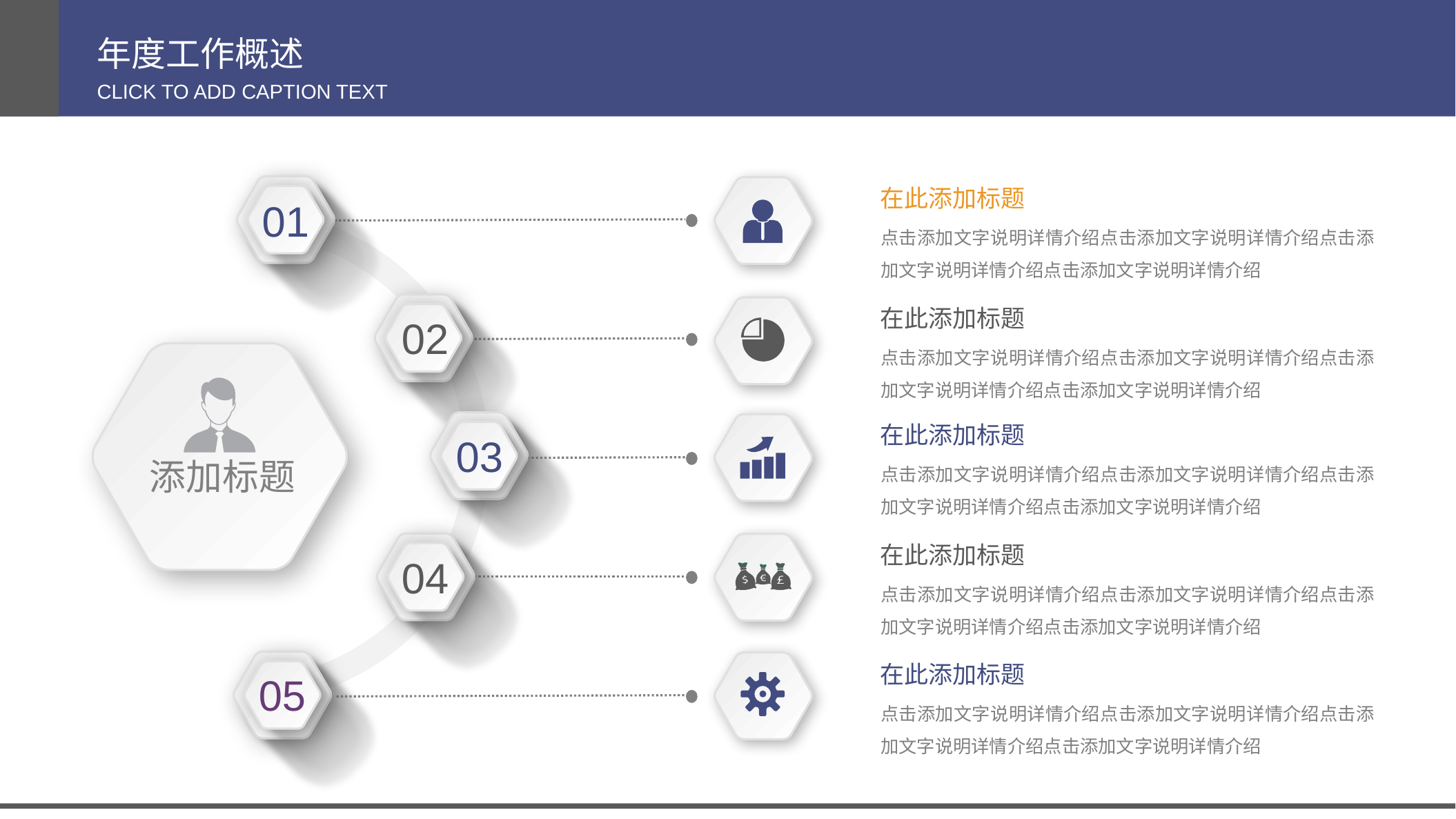

年度工作概述
CLICK TO ADD CAPTION TEXT

01

在此添加标题

点击添加文字说明详情介绍点击添加文字说明详情介绍点击添加文字说明详情介绍点击添加文字说明详情介绍

02

在此添加标题
点击添加文字说明详情介绍点击添加文字说明详情介绍点击添加文字说明详情介绍点击添加文字说明详情介绍

添加标题

03

在此添加标题
点击添加文字说明详情介绍点击添加文字说明详情介绍点击添加文字说明详情介绍点击添加文字说明详情介绍

04

在此添加标题
点击添加文字说明详情介绍点击添加文字说明详情介绍点击添加文字说明详情介绍点击添加文字说明详情介绍

05

在此添加标题
点击添加文字说明详情介绍点击添加文字说明详情介绍点击添加文字说明详情介绍点击添加文字说明详情介绍